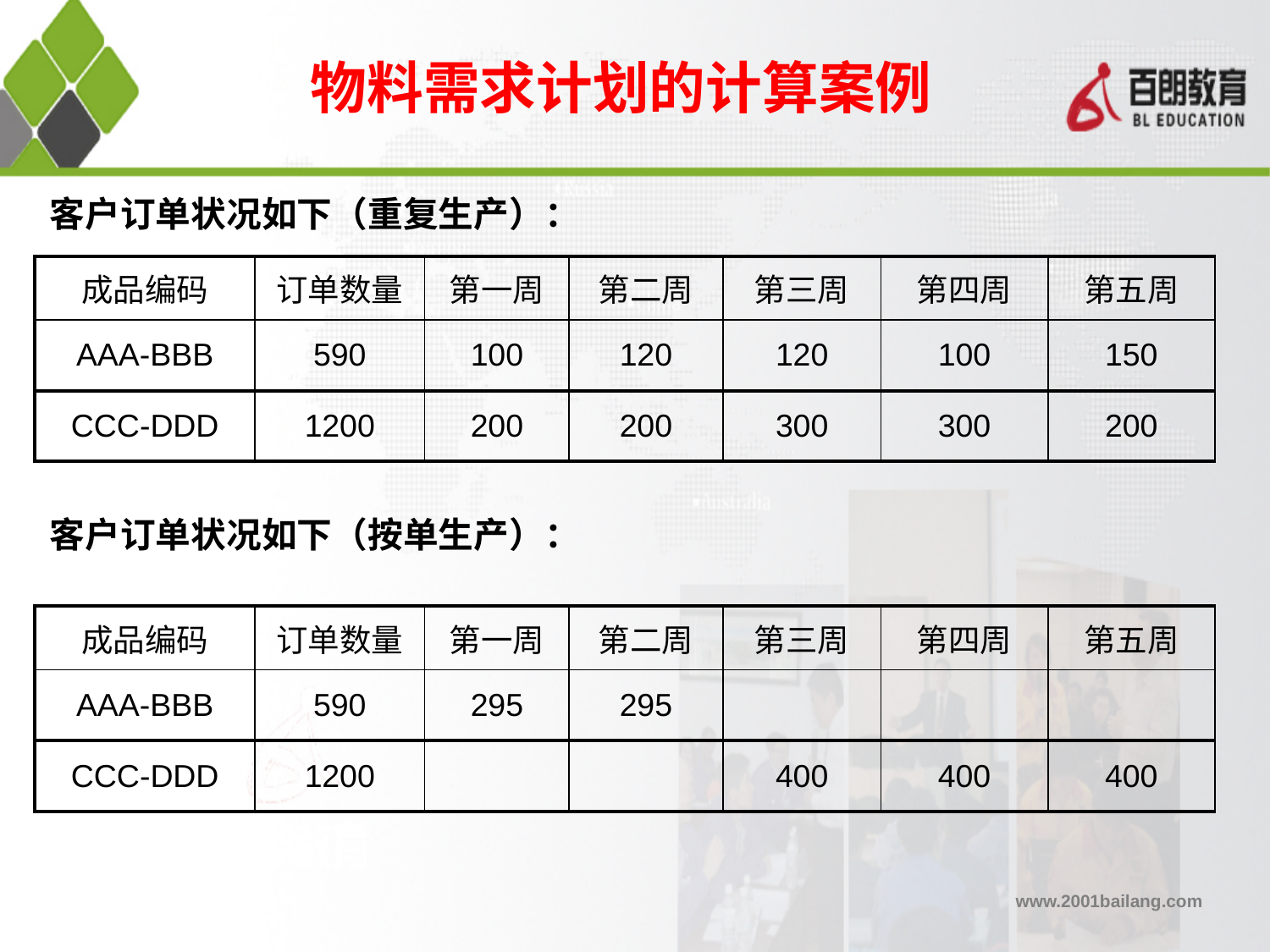

物料需求计划的计算案例
客户订单状况如下（重复生产）：
| 成品编码 | 订单数量 | 第一周 | 第二周 | 第三周 | 第四周 | 第五周 |
| --- | --- | --- | --- | --- | --- | --- |
| AAA-BBB | 590 | 100 | 120 | 120 | 100 | 150 |
| CCC-DDD | 1200 | 200 | 200 | 300 | 300 | 200 |
客户订单状况如下（按单生产）：
| 成品编码 | 订单数量 | 第一周 | 第二周 | 第三周 | 第四周 | 第五周 |
| --- | --- | --- | --- | --- | --- | --- |
| AAA-BBB | 590 | 295 | 295 |  |  |  |
| CCC-DDD | 1200 |  |  | 400 | 400 | 400 |